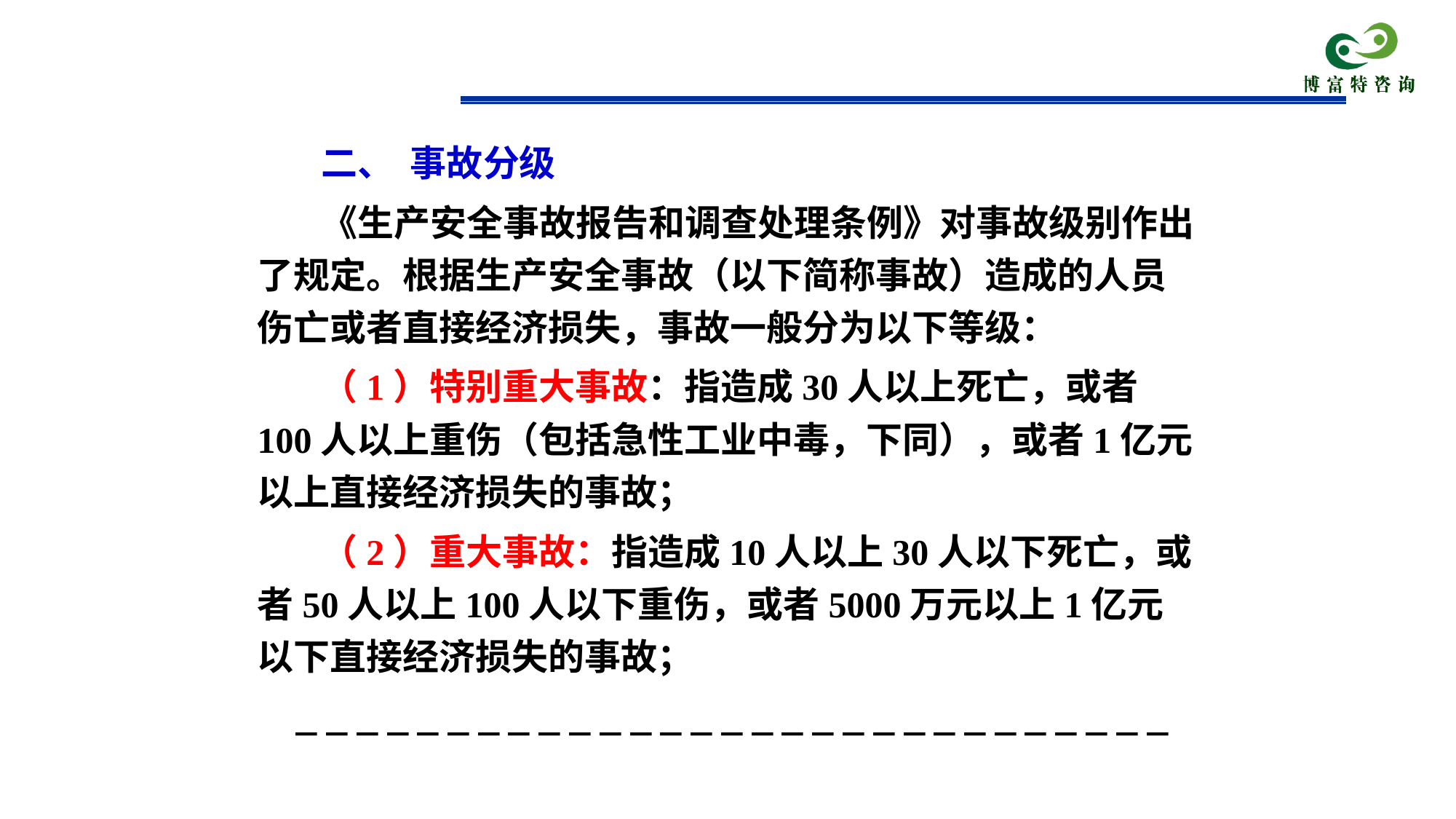

# 二、  事故分级
《生产安全事故报告和调查处理条例》对事故级别作出了规定。根据生产安全事故（以下简称事故）造成的人员伤亡或者直接经济损失，事故一般分为以下等级：
（1）特别重大事故：指造成30人以上死亡，或者100人以上重伤（包括急性工业中毒，下同），或者1亿元以上直接经济损失的事故；
（2）重大事故：指造成10人以上30人以下死亡，或者50人以上100人以下重伤，或者5000万元以上1亿元以下直接经济损失的事故；

－－－－－－－－－－－－－－－－－－－－－－－－－－－－－